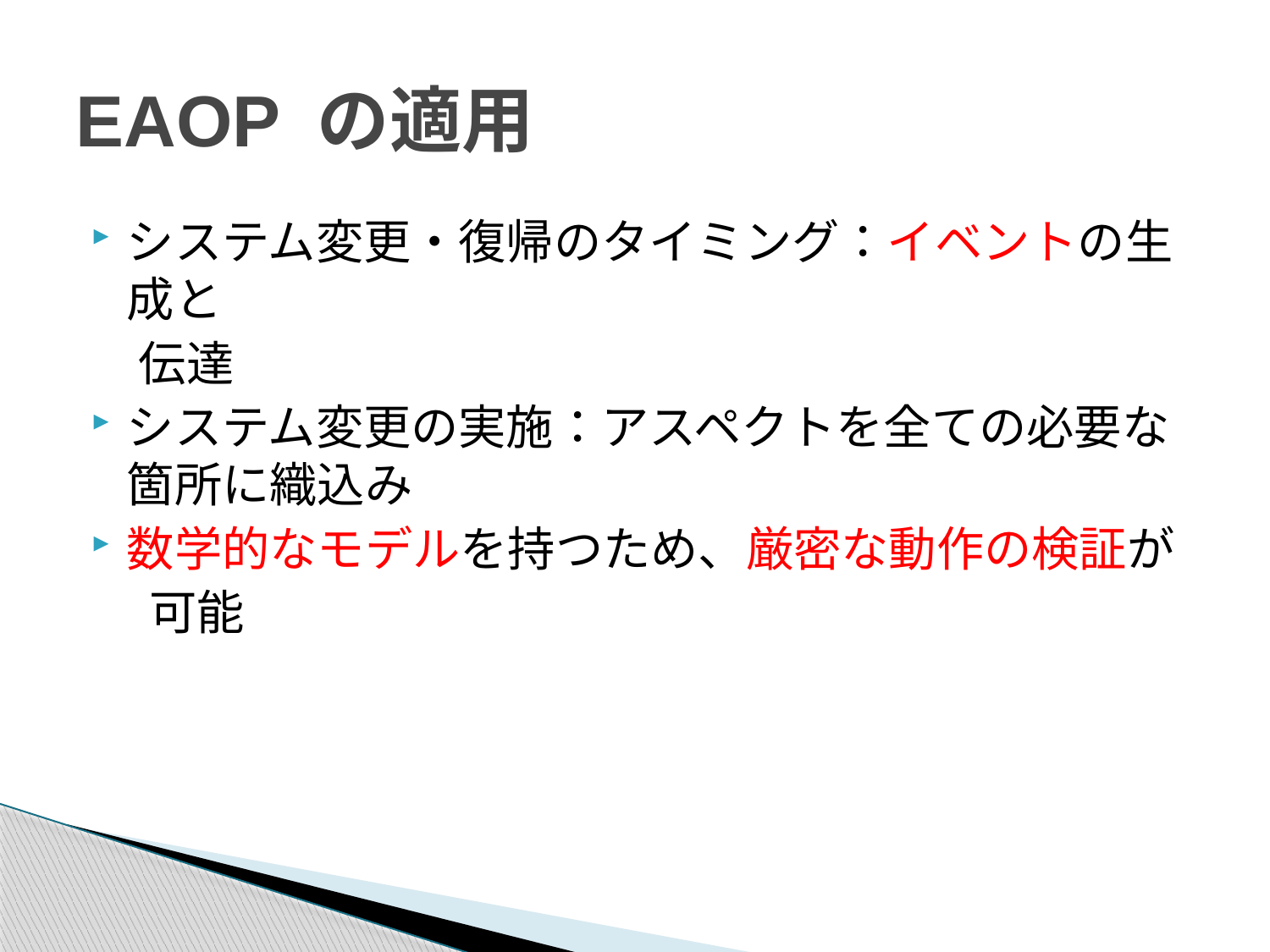

# EAOP の適用
システム変更・復帰のタイミング：イベントの生成と
　伝達
システム変更の実施：アスペクトを全ての必要な箇所に織込み
数学的なモデルを持つため、厳密な動作の検証が
　 可能